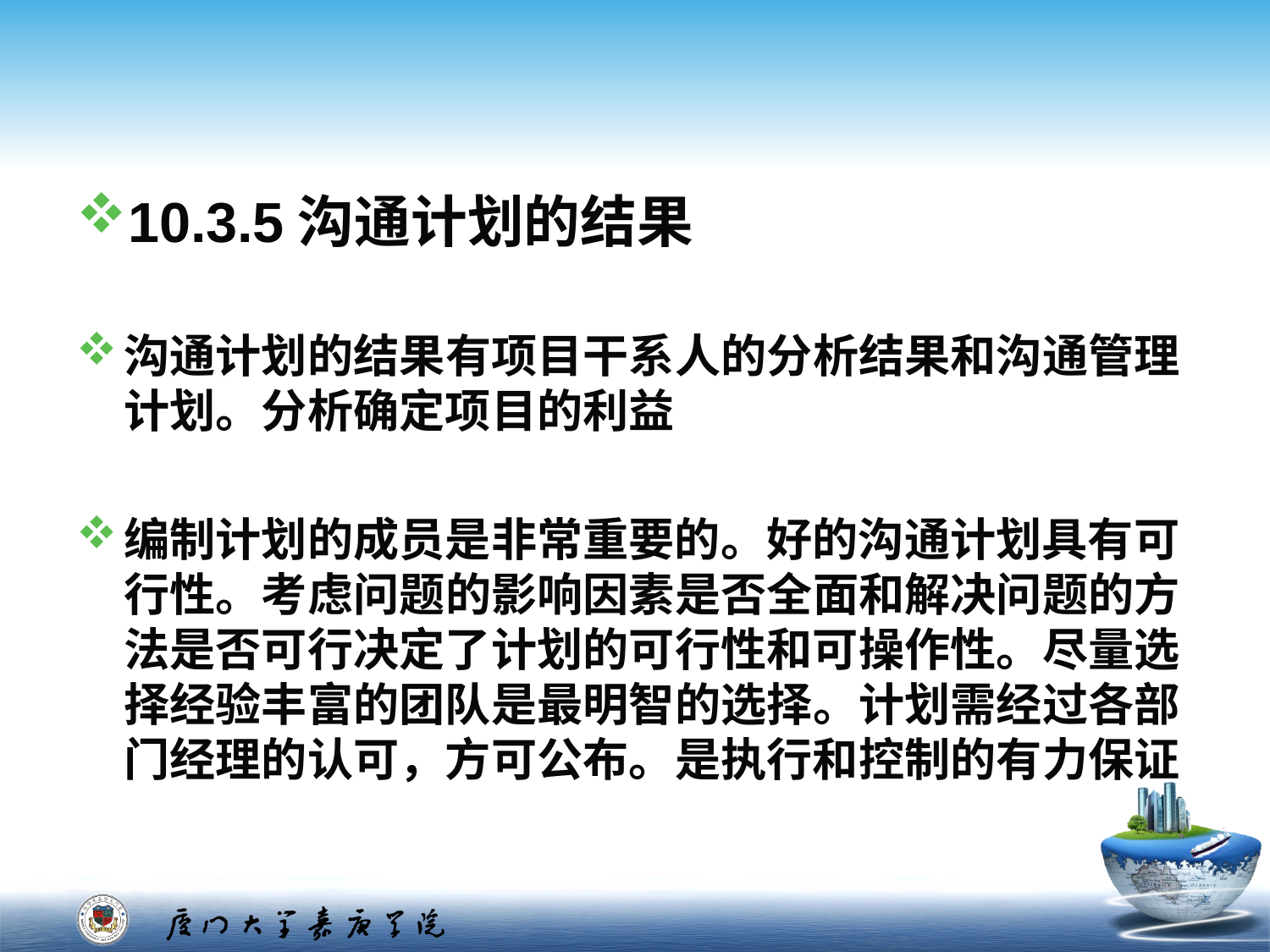

#
10.3.5沟通计划的结果

沟通计划的结果有项目干系人的分析结果和沟通管理计划。分析确定项目的利益

编制计划的成员是非常重要的。好的沟通计划具有可行性。考虑问题的影响因素是否全面和解决问题的方法是否可行决定了计划的可行性和可操作性。尽量选择经验丰富的团队是最明智的选择。计划需经过各部门经理的认可，方可公布。是执行和控制的有力保证